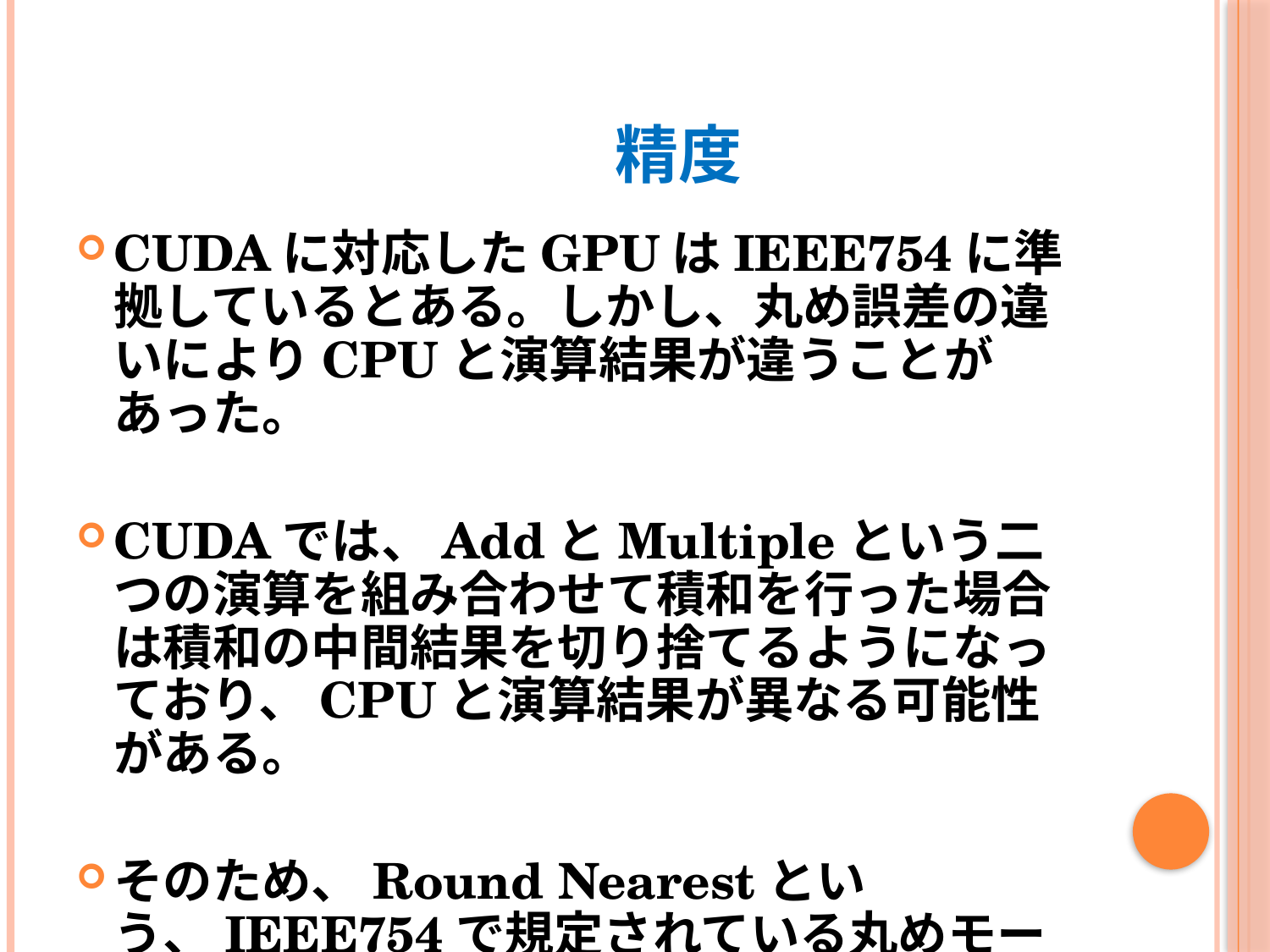

精度
CUDAに対応したGPUはIEEE754に準拠しているとある。しかし、丸め誤差の違いによりCPUと演算結果が違うことがあった。

CUDAでは、AddとMultipleという二つの演算を組み合わせて積和を行った場合は積和の中間結果を切り捨てるようになっており、CPUと演算結果が異なる可能性がある。

そのため、Round Nearestという、IEEE754で規定されている丸めモードを指定するための関数が用意されている。